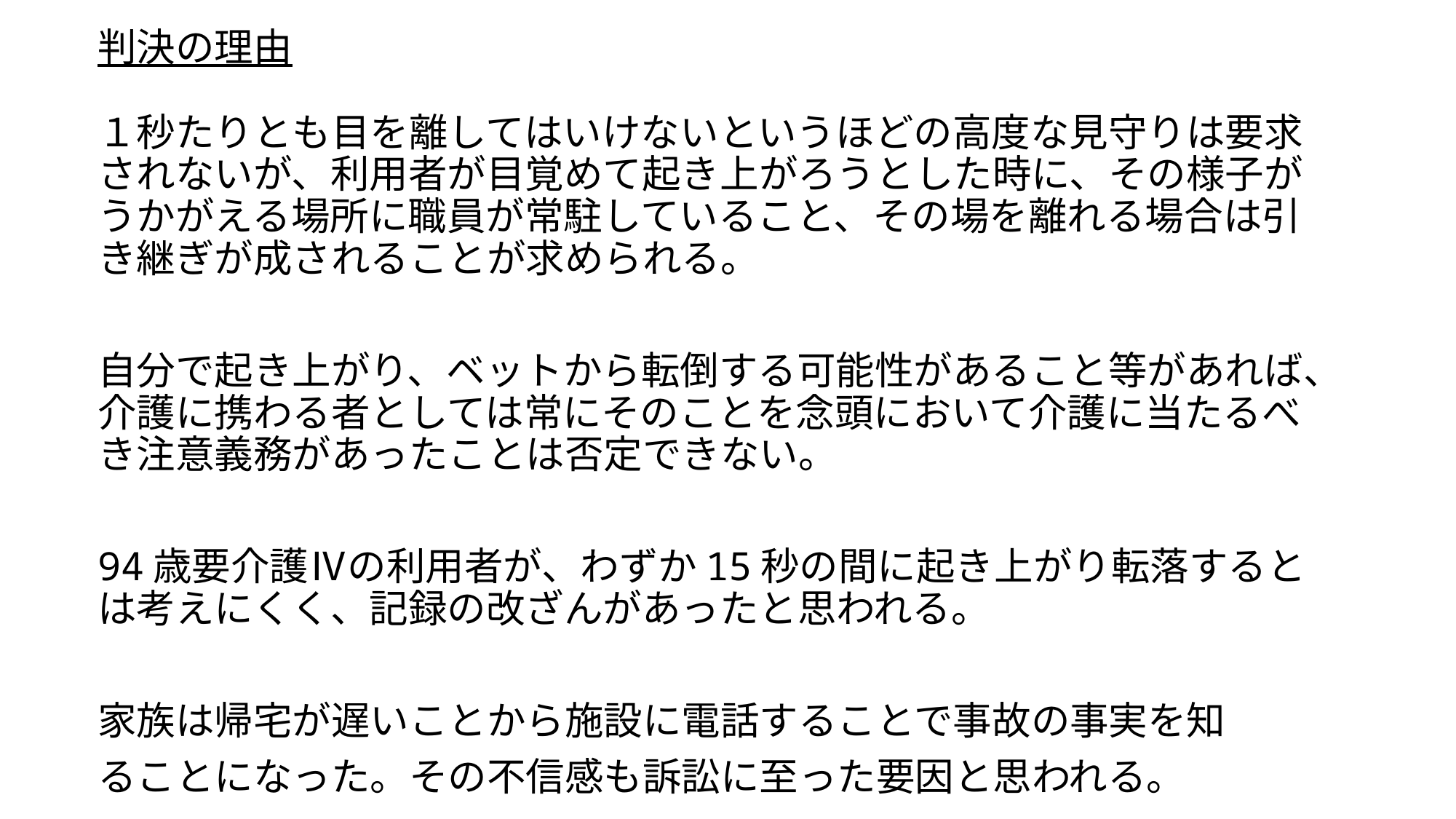

判決の理由

１秒たりとも目を離してはいけないというほどの高度な見守りは要求されないが、利用者が目覚めて起き上がろうとした時に、その様子がうかがえる場所に職員が常駐していること、その場を離れる場合は引き継ぎが成されることが求められる。

自分で起き上がり、ベットから転倒する可能性があること等があれば、介護に携わる者としては常にそのことを念頭において介護に当たるべき注意義務があったことは否定できない。

94歳要介護Ⅳの利用者が、わずか15秒の間に起き上がり転落するとは考えにくく、記録の改ざんがあったと思われる。

家族は帰宅が遅いことから施設に電話することで事故の事実を知
ることになった。その不信感も訴訟に至った要因と思われる。